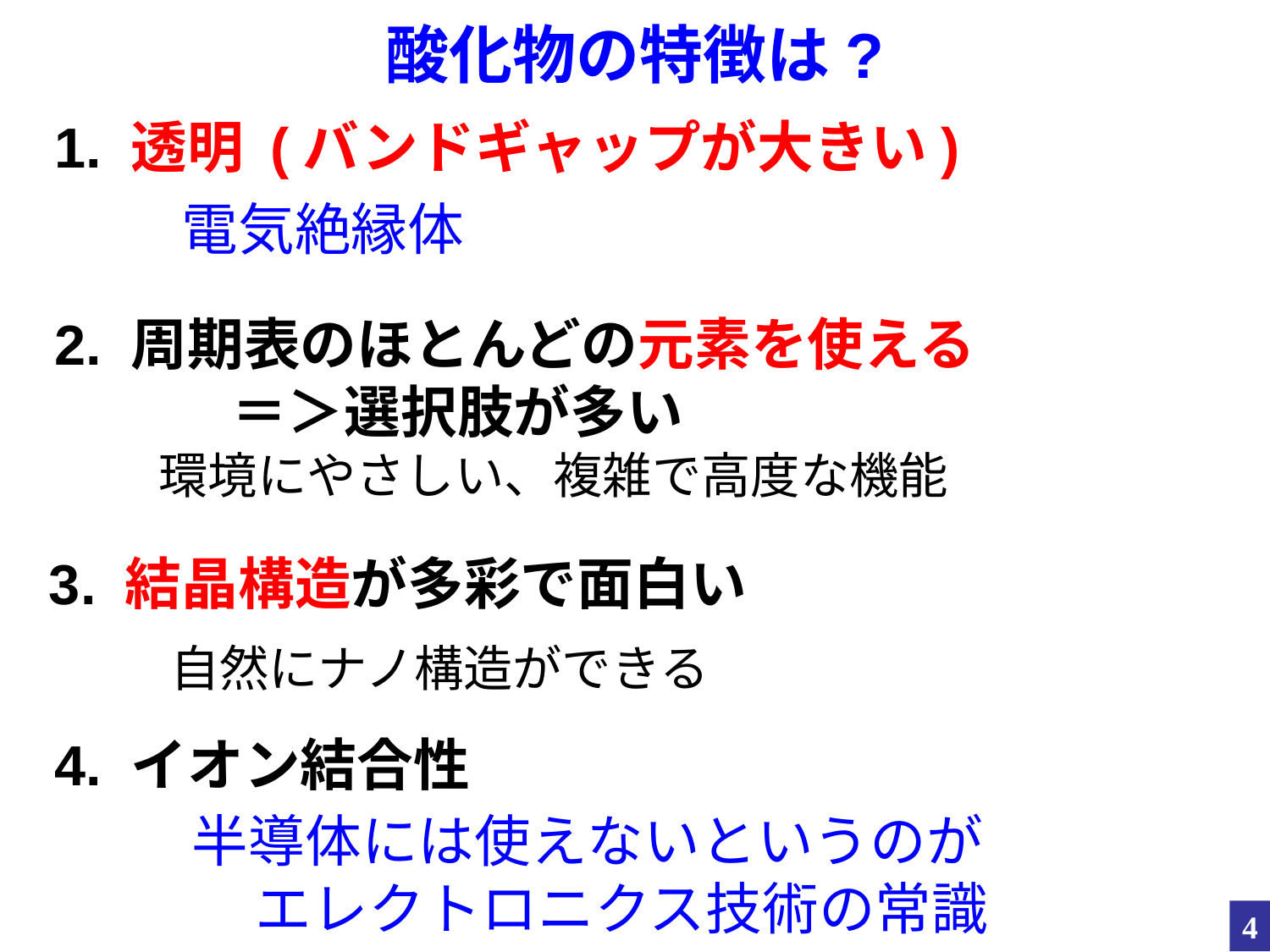

酸化物の特徴は?
1. 透明 (バンドギャップが大きい)
電気絶縁体
2. 周期表のほとんどの元素を使える
　　＝＞選択肢が多い
環境にやさしい、複雑で高度な機能
3. 結晶構造が多彩で面白い
自然にナノ構造ができる
4. イオン結合性
半導体には使えないというのが
エレクトロニクス技術の常識
4